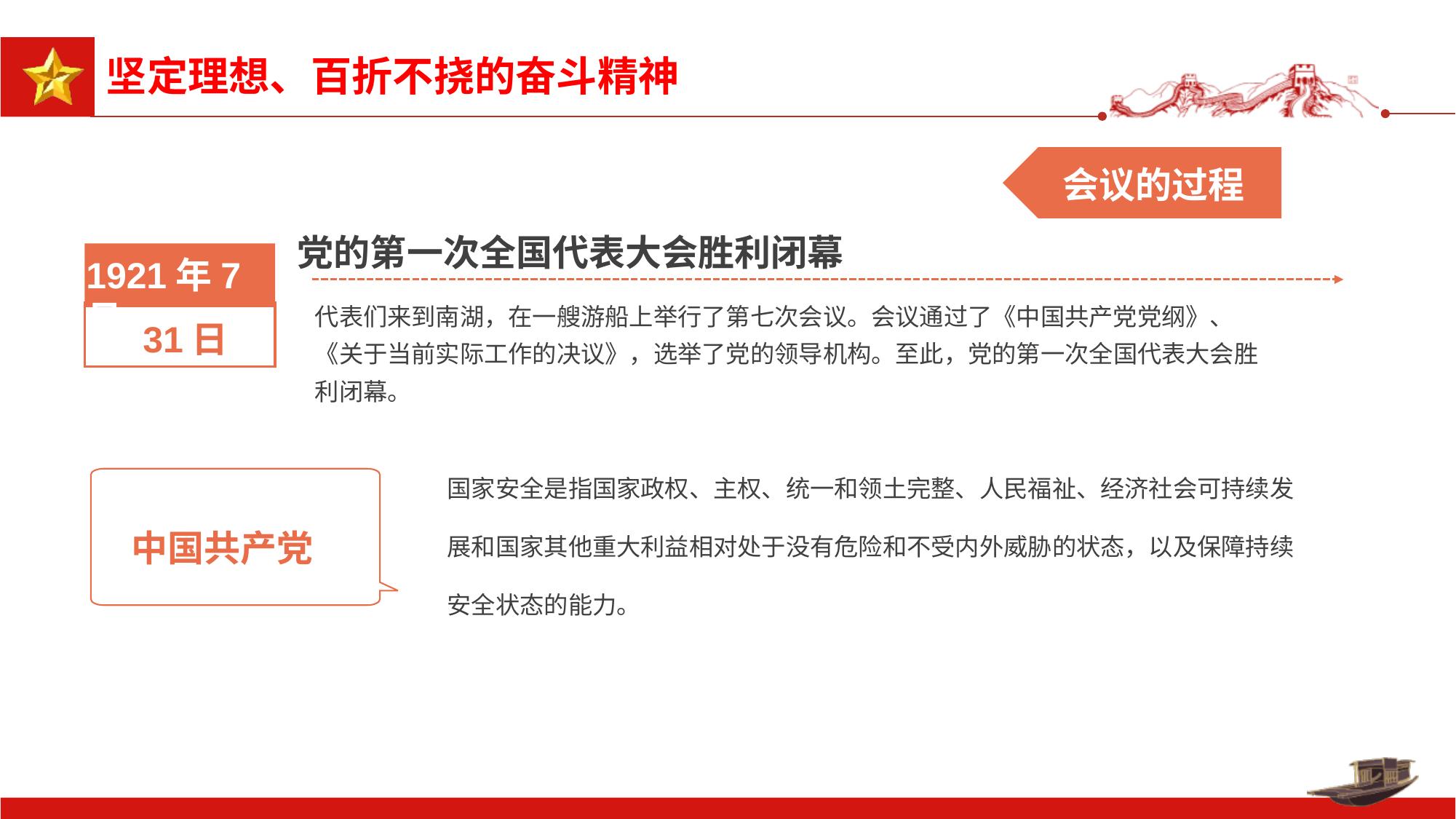

会议的过程
党的第一次全国代表大会胜利闭幕
代表们来到南湖，在一艘游船上举行了第七次会议。会议通过了《中国共产党党纲》、《关于当前实际工作的决议》，选举了党的领导机构。至此，党的第一次全国代表大会胜利闭幕。

1921年7月

31日
国家安全是指国家政权、主权、统一和领土完整、人民福祉、经济社会可持续发展和国家其他重大利益相对处于没有危险和不受内外威胁的状态，以及保障持续安全状态的能力。

中国共产党